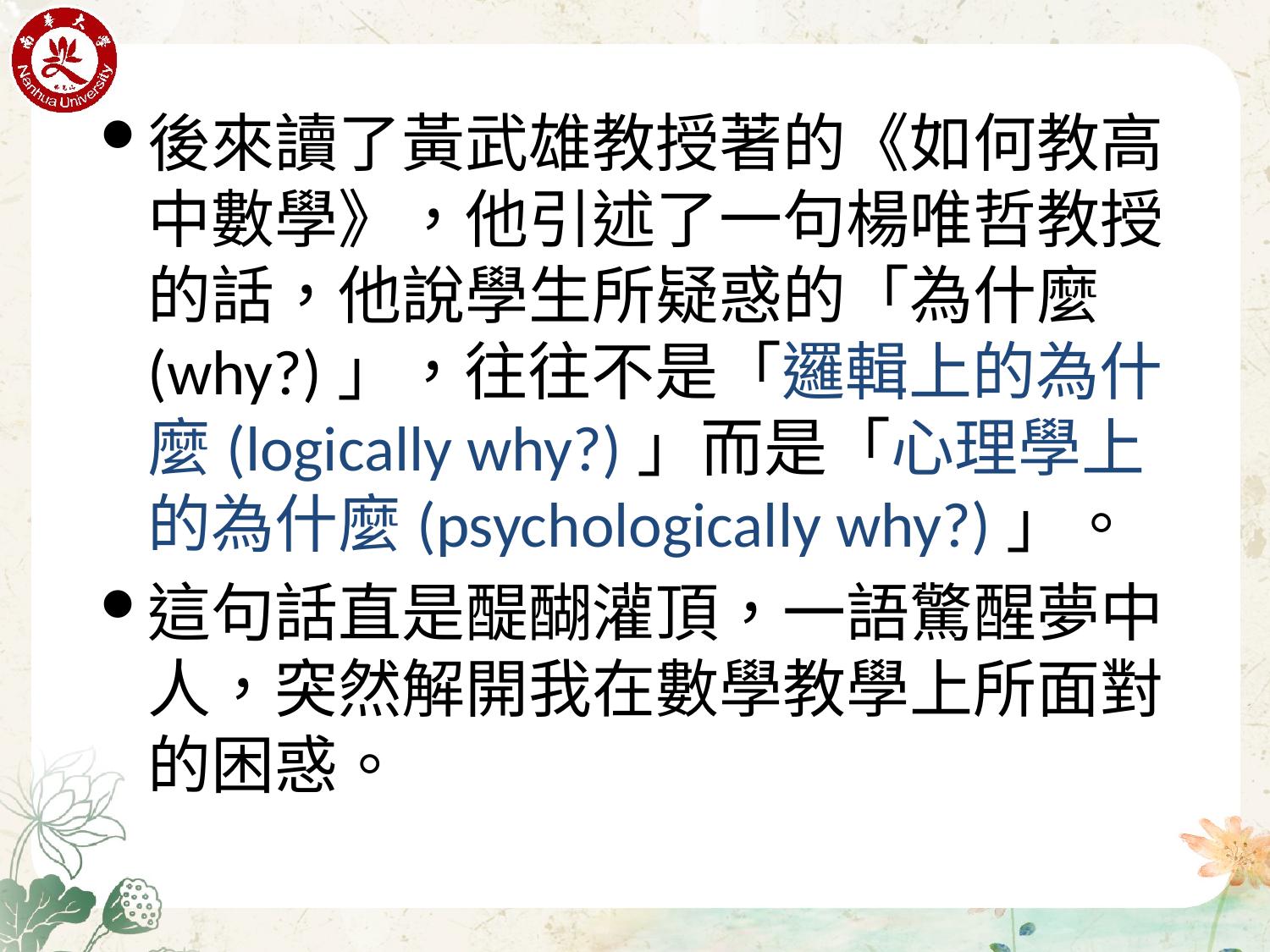

後來讀了黃武雄教授著的《如何教高中數學》，他引述了一句楊唯哲教授的話，他說學生所疑惑的「為什麼(why?)」，往往不是「邏輯上的為什麼(logically why?)」而是「心理學上的為什麼(psychologically why?)」。
這句話直是醍醐灌頂，一語驚醒夢中人，突然解開我在數學教學上所面對的困惑。